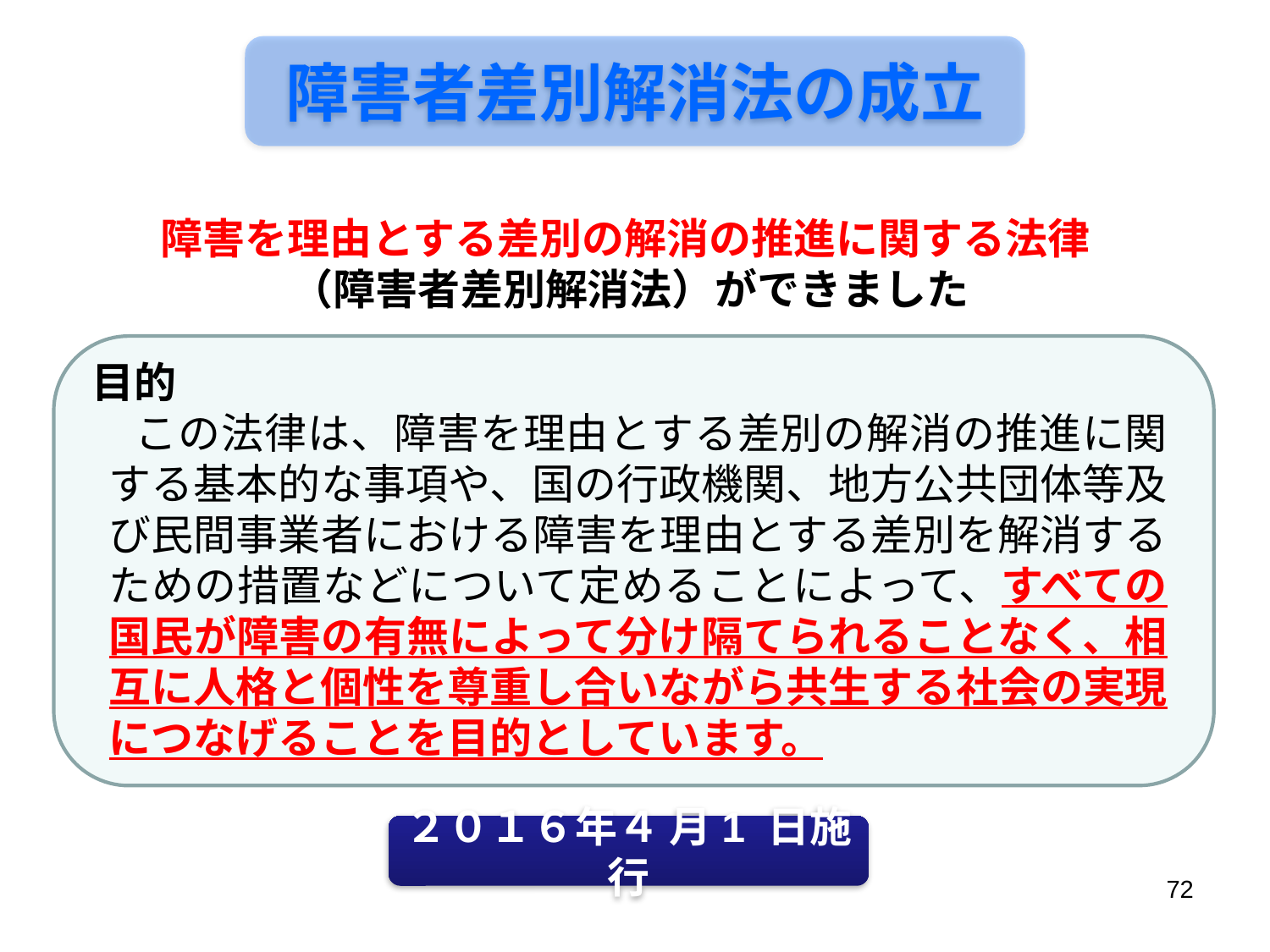

障害者差別解消法の成立
障害を理由とする差別の解消の推進に関する法律
（障害者差別解消法）ができました

目的
　この法律は、障害を理由とする差別の解消の推進に関する基本的な事項や、国の行政機関、地方公共団体等及び民間事業者における障害を理由とする差別を解消する ための措置などについて定めることによって、すべての国民が障害の有無によって分け隔てられることなく、相互に人格と個性を尊重し合いながら共生する社会の実現につなげることを目的としています。

２０１６年４ 月1 日施行
72